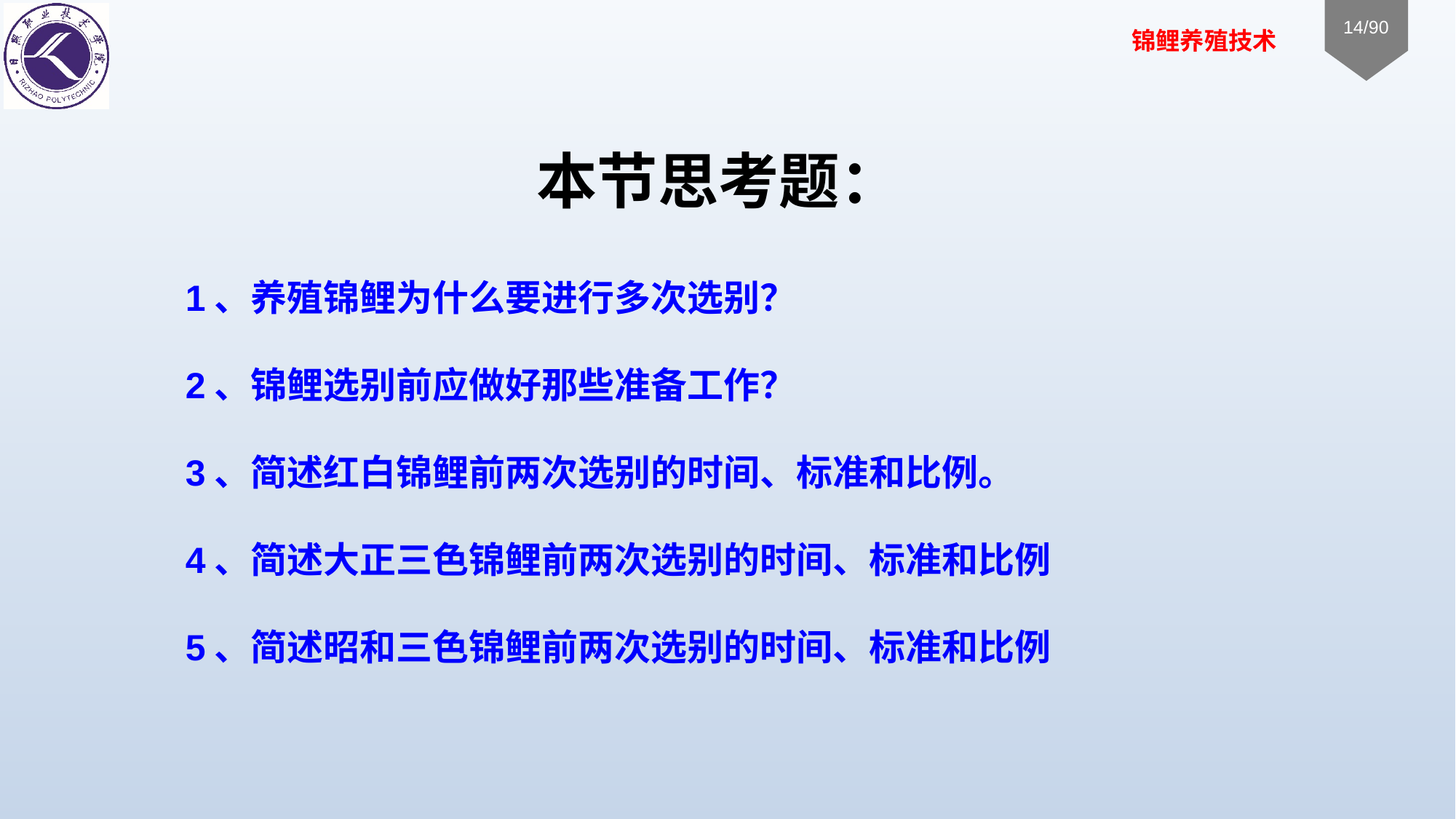

# 本节思考题：
1、养殖锦鲤为什么要进行多次选别？
2、锦鲤选别前应做好那些准备工作？
3、简述红白锦鲤前两次选别的时间、标准和比例。
4、简述大正三色锦鲤前两次选别的时间、标准和比例
5、简述昭和三色锦鲤前两次选别的时间、标准和比例